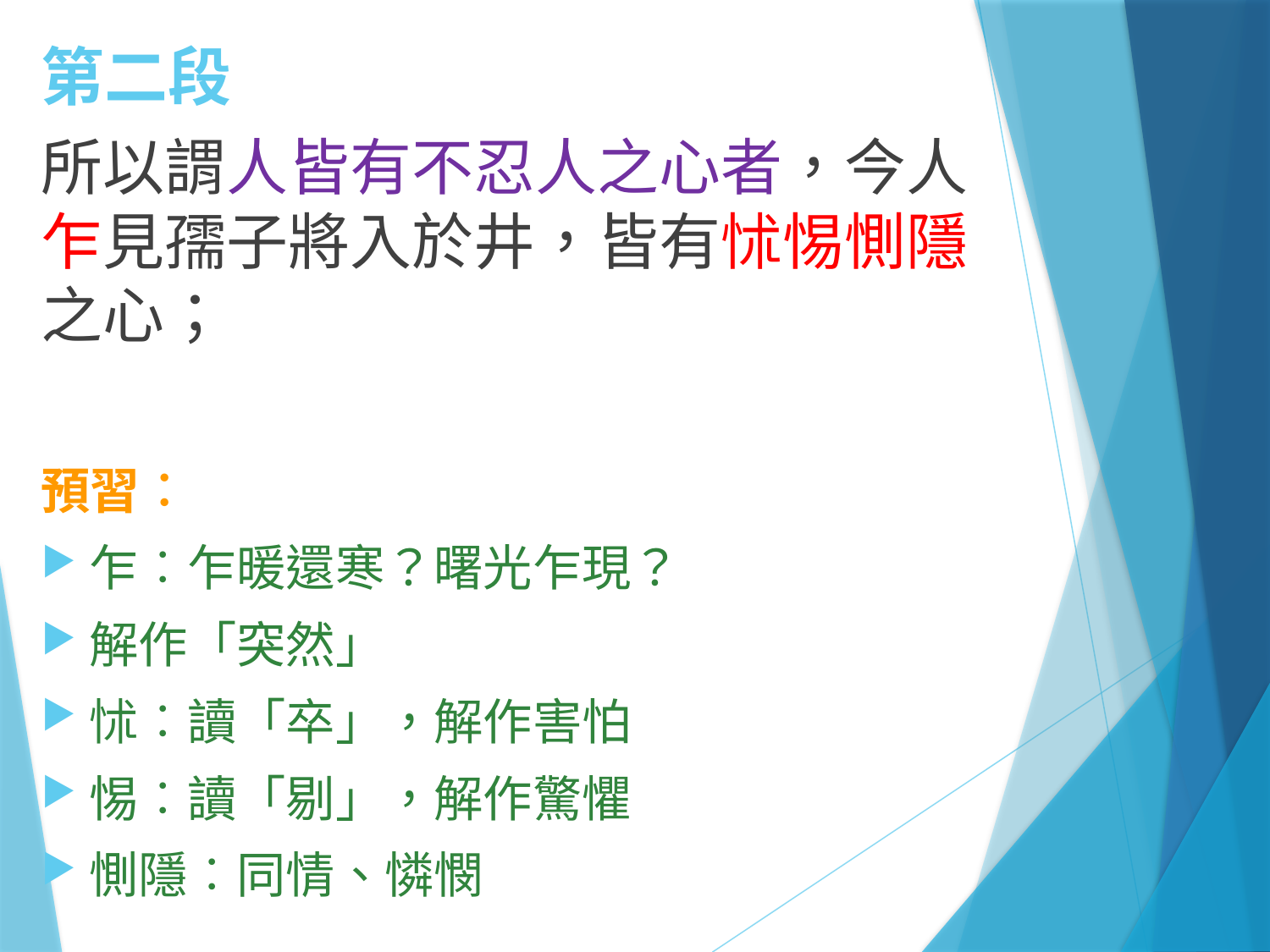

# 第二段
所以謂人皆有不忍人之心者，今人乍見孺子將入於井，皆有怵惕惻隱之心；

預習︰
乍︰乍暖還寒？曙光乍現？
解作「突然」
怵︰讀「卒」，解作害怕
惕︰讀「剔」，解作驚懼
惻隱︰同情、憐憫